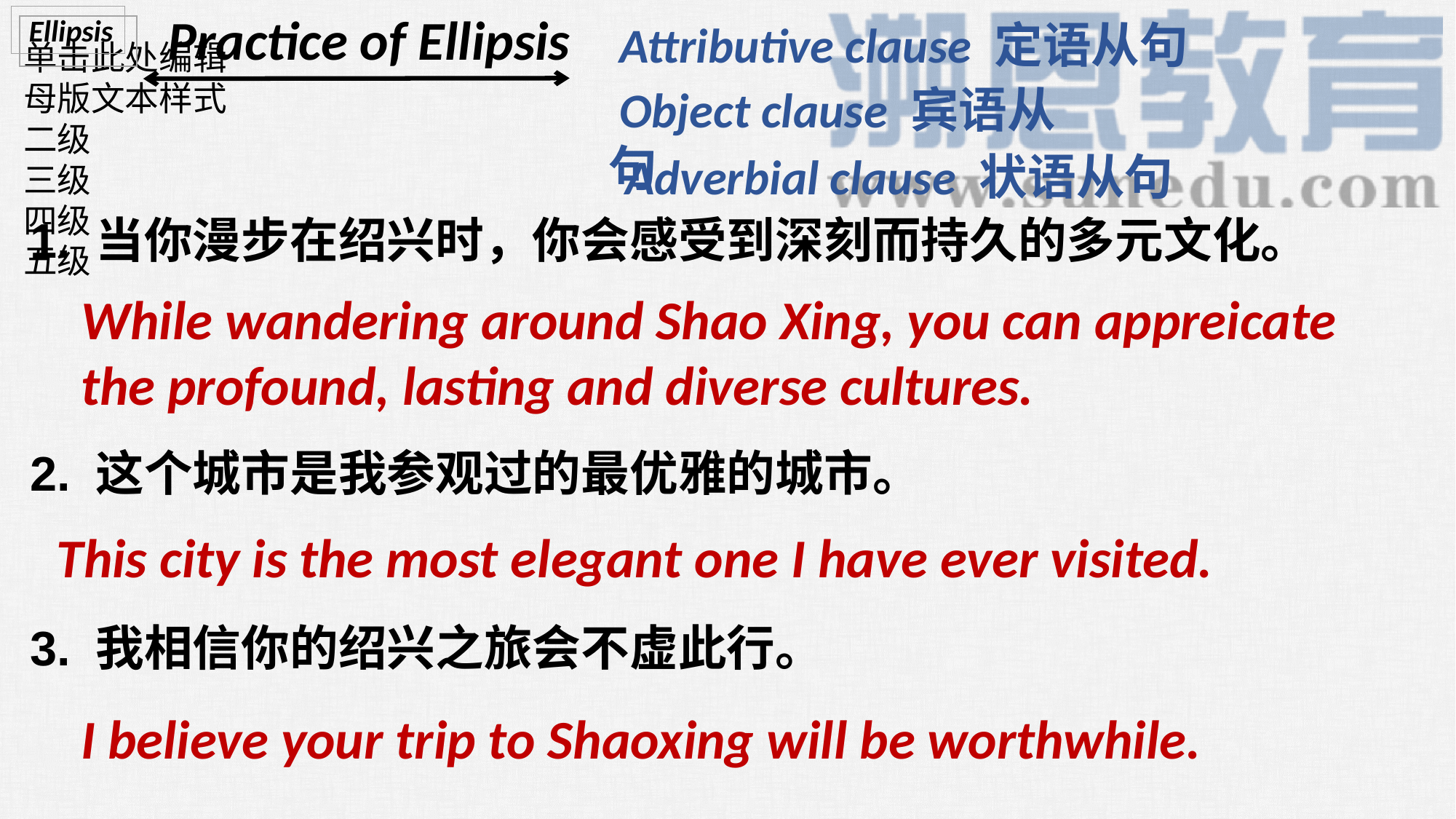

Practice of Ellipsis
 Ellipsis
 Attributive clause 定语从句

 Object clause 宾语从句
 Adverbial clause 状语从句
1. 当你漫步在绍兴时，你会感受到深刻而持久的多元文化。

2. 这个城市是我参观过的最优雅的城市。

3. 我相信你的绍兴之旅会不虚此行。

While wandering around Shao Xing, you can appreicate the profound, lasting and diverse cultures.
This city is the most elegant one I have ever visited.
I believe your trip to Shaoxing will be worthwhile.